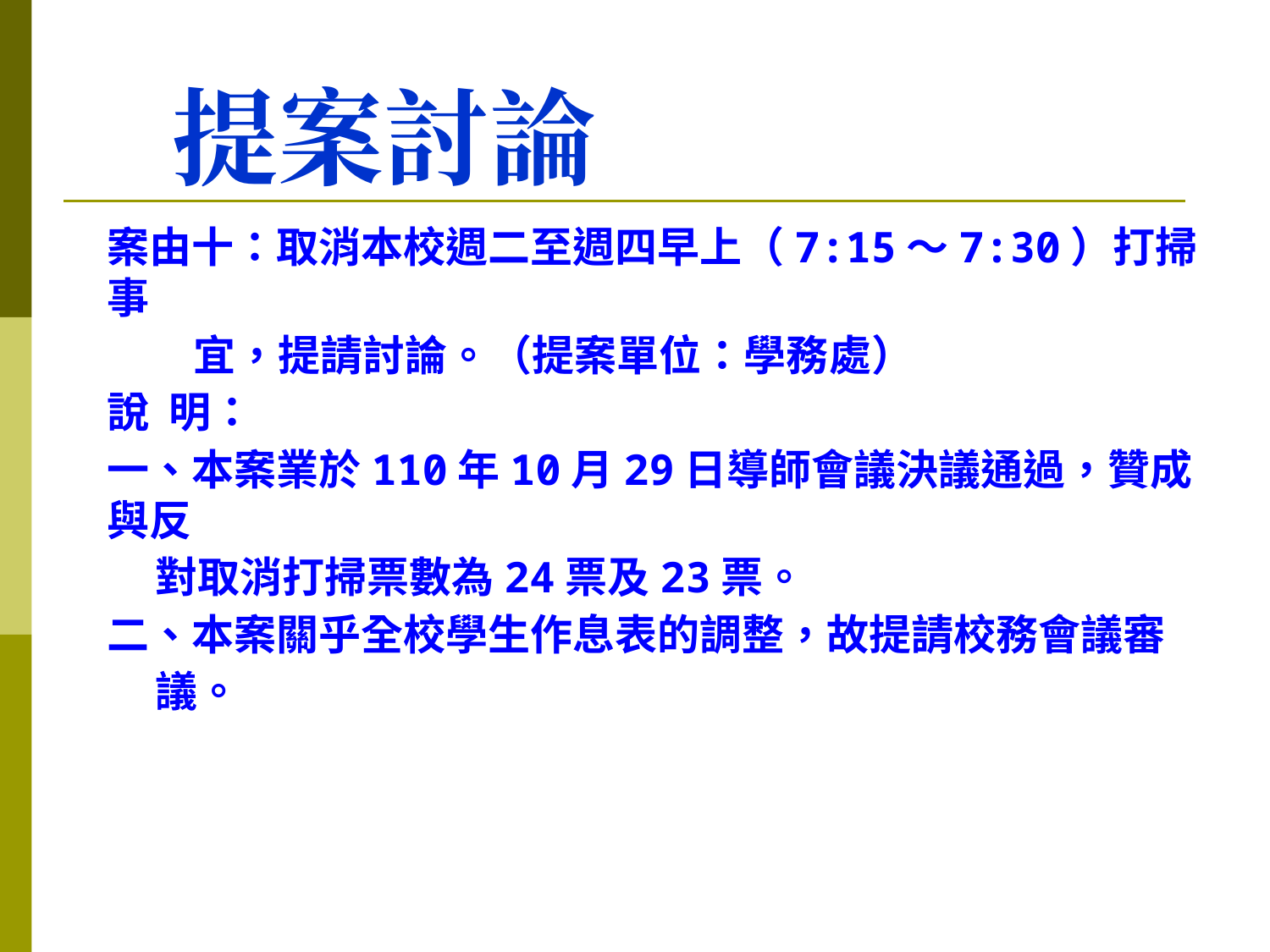

# 提案討論
案由十：取消本校週二至週四早上（7:15～7:30）打掃事
        宜，提請討論。（提案單位：學務處）
說  明：
一、本案業於110年10月29日導師會議決議通過，贊成與反
    對取消打掃票數為24票及23票。
二、本案關乎全校學生作息表的調整，故提請校務會議審
    議。